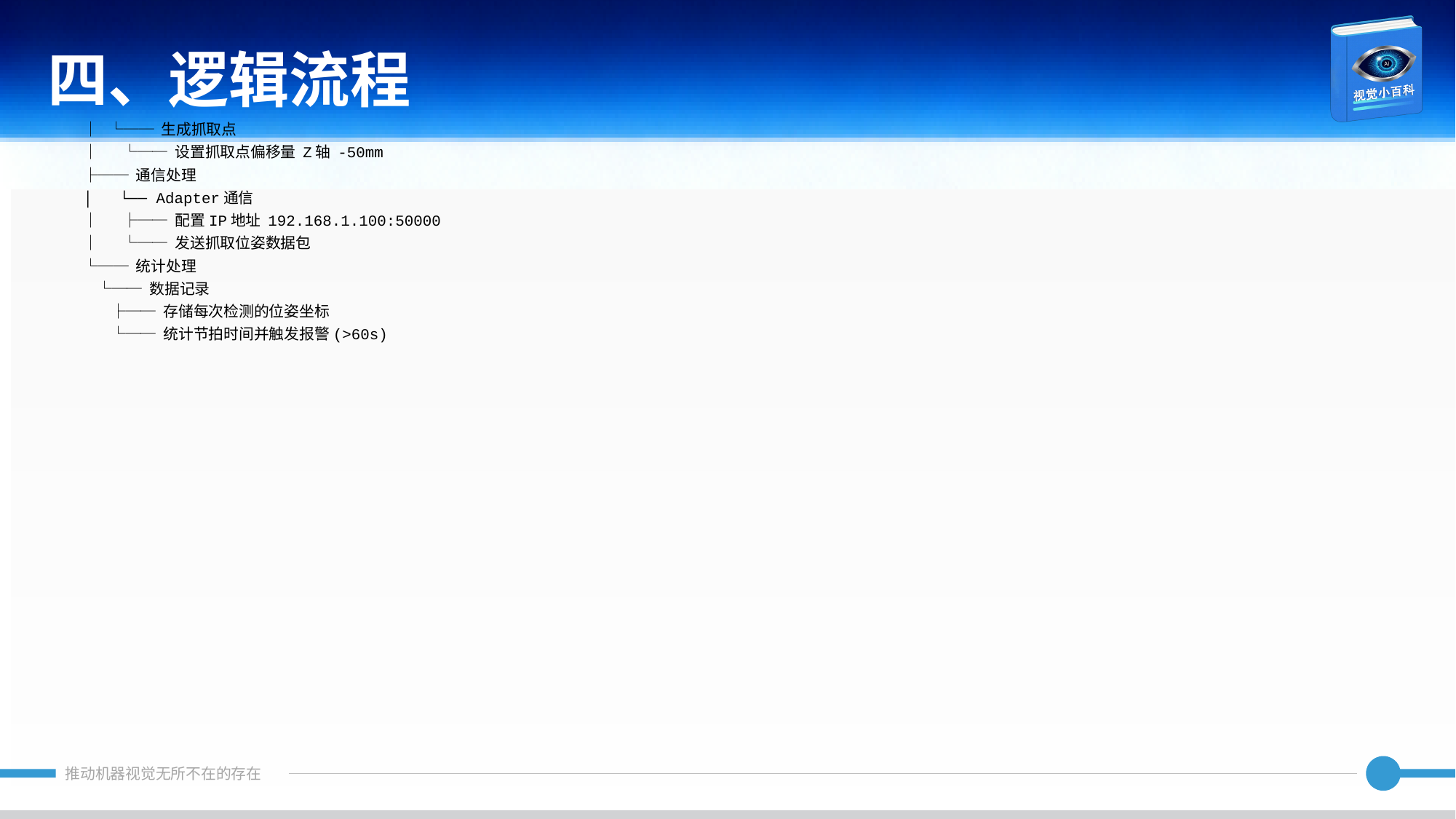

四、逻辑流程

│   └── 生成抓取点
│       └── 设置抓取点偏移量 Z轴 -50mm
├── 通信处理
│   └── Adapter通信
│       ├── 配置IP地址 192.168.1.100:50000
│       └── 发送抓取位姿数据包
└── 统计处理
    └── 数据记录
        ├── 存储每次检测的位姿坐标
        └── 统计节拍时间并触发报警(>60s)
10